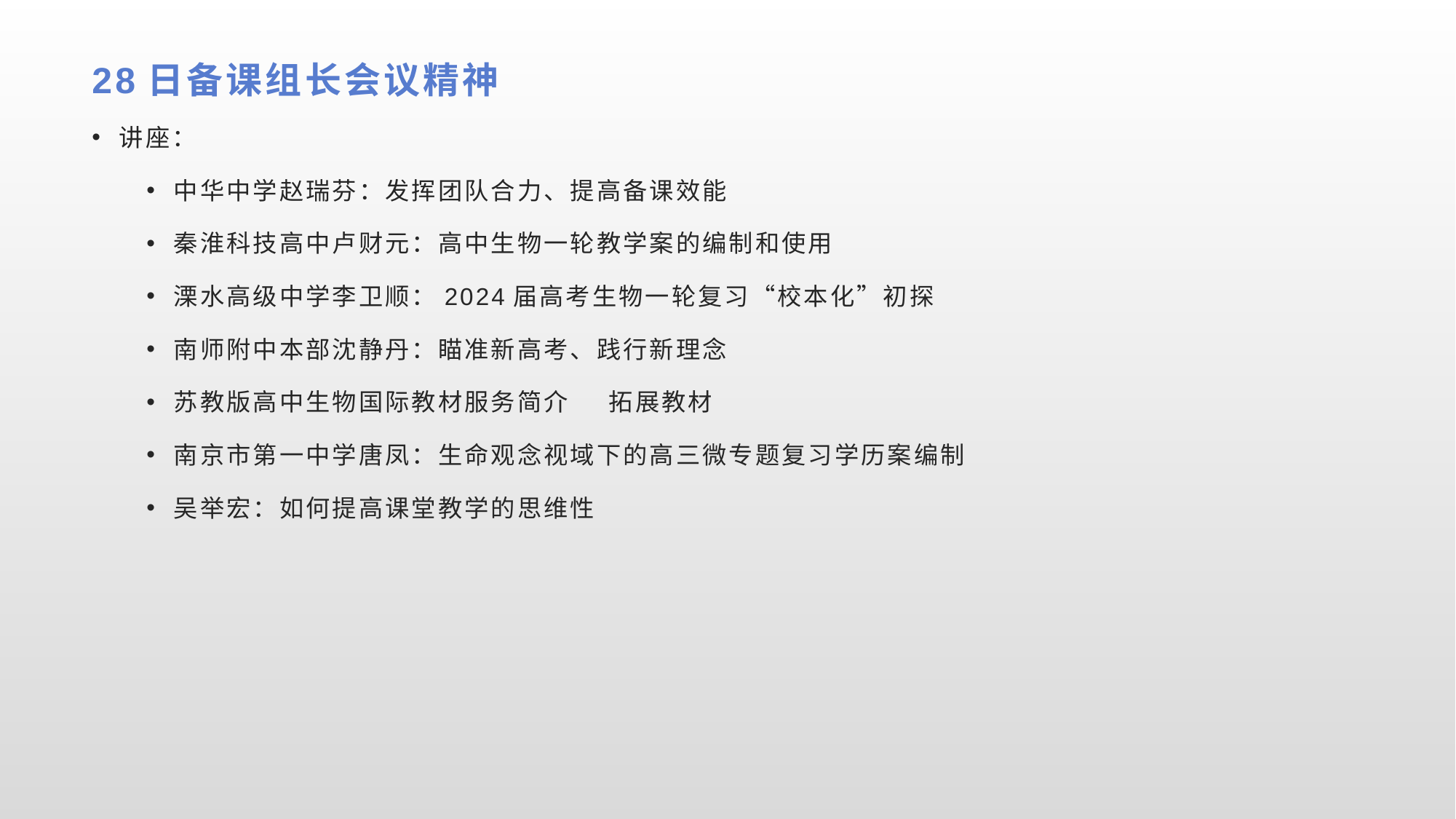

# 28日备课组长会议精神
讲座：
中华中学赵瑞芬：发挥团队合力、提高备课效能
秦淮科技高中卢财元：高中生物一轮教学案的编制和使用
溧水高级中学李卫顺：2024届高考生物一轮复习“校本化”初探
南师附中本部沈静丹：瞄准新高考、践行新理念
苏教版高中生物国际教材服务简介     拓展教材
南京市第一中学唐凤：生命观念视域下的高三微专题复习学历案编制
吴举宏：如何提高课堂教学的思维性